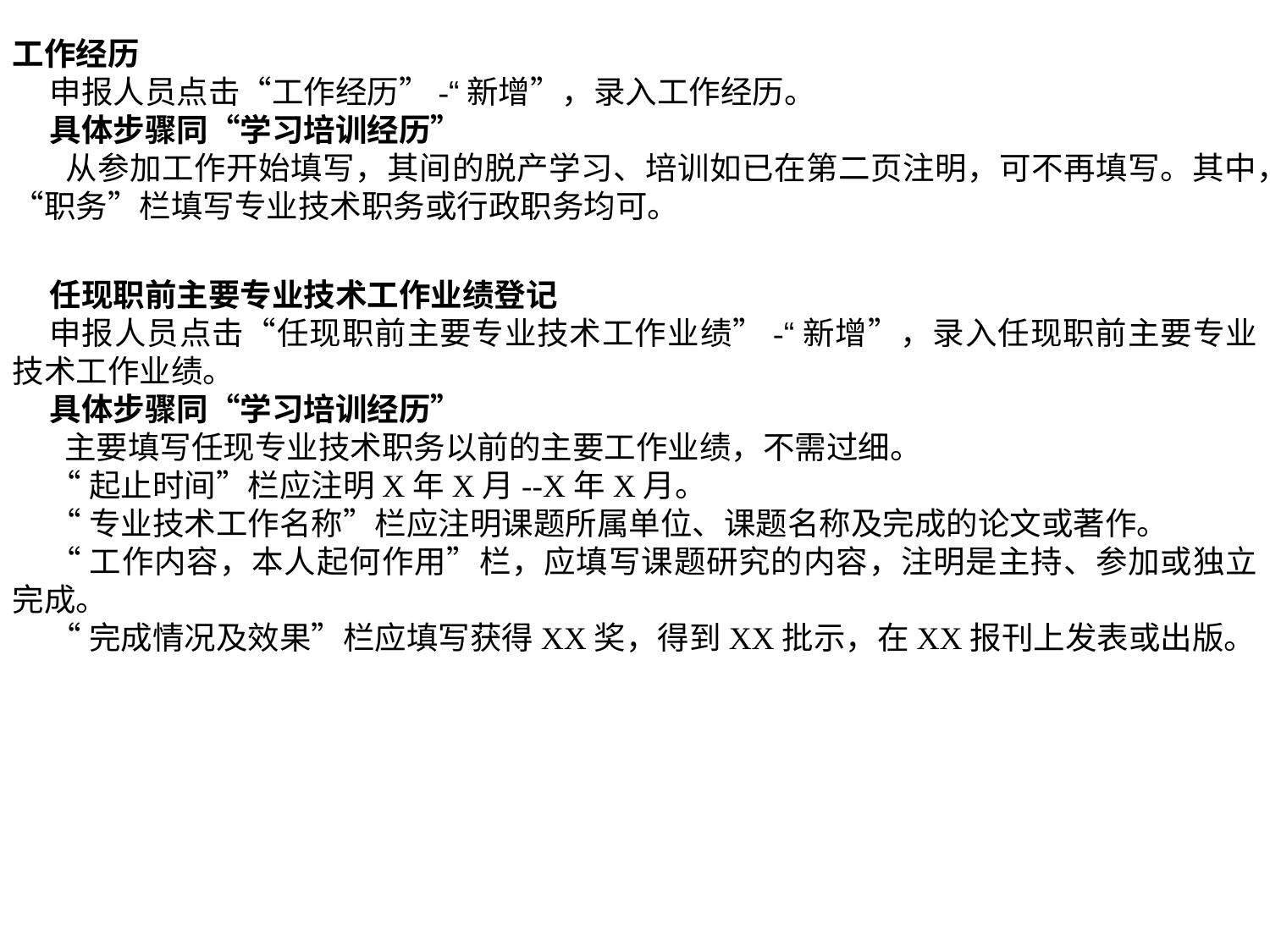

工作经历
申报人员点击“工作经历”-“新增”，录入工作经历。
具体步骤同“学习培训经历”
 从参加工作开始填写，其间的脱产学习、培训如已在第二页注明，可不再填写。其中，“职务”栏填写专业技术职务或行政职务均可。

任现职前主要专业技术工作业绩登记
申报人员点击“任现职前主要专业技术工作业绩”-“新增”，录入任现职前主要专业技术工作业绩。
具体步骤同“学习培训经历”
 主要填写任现专业技术职务以前的主要工作业绩，不需过细。
“起止时间”栏应注明X年X月--X年X月。
“专业技术工作名称”栏应注明课题所属单位、课题名称及完成的论文或著作。
“工作内容，本人起何作用”栏，应填写课题研究的内容，注明是主持、参加或独立完成。
“完成情况及效果”栏应填写获得XX奖，得到XX批示，在XX报刊上发表或出版。
#